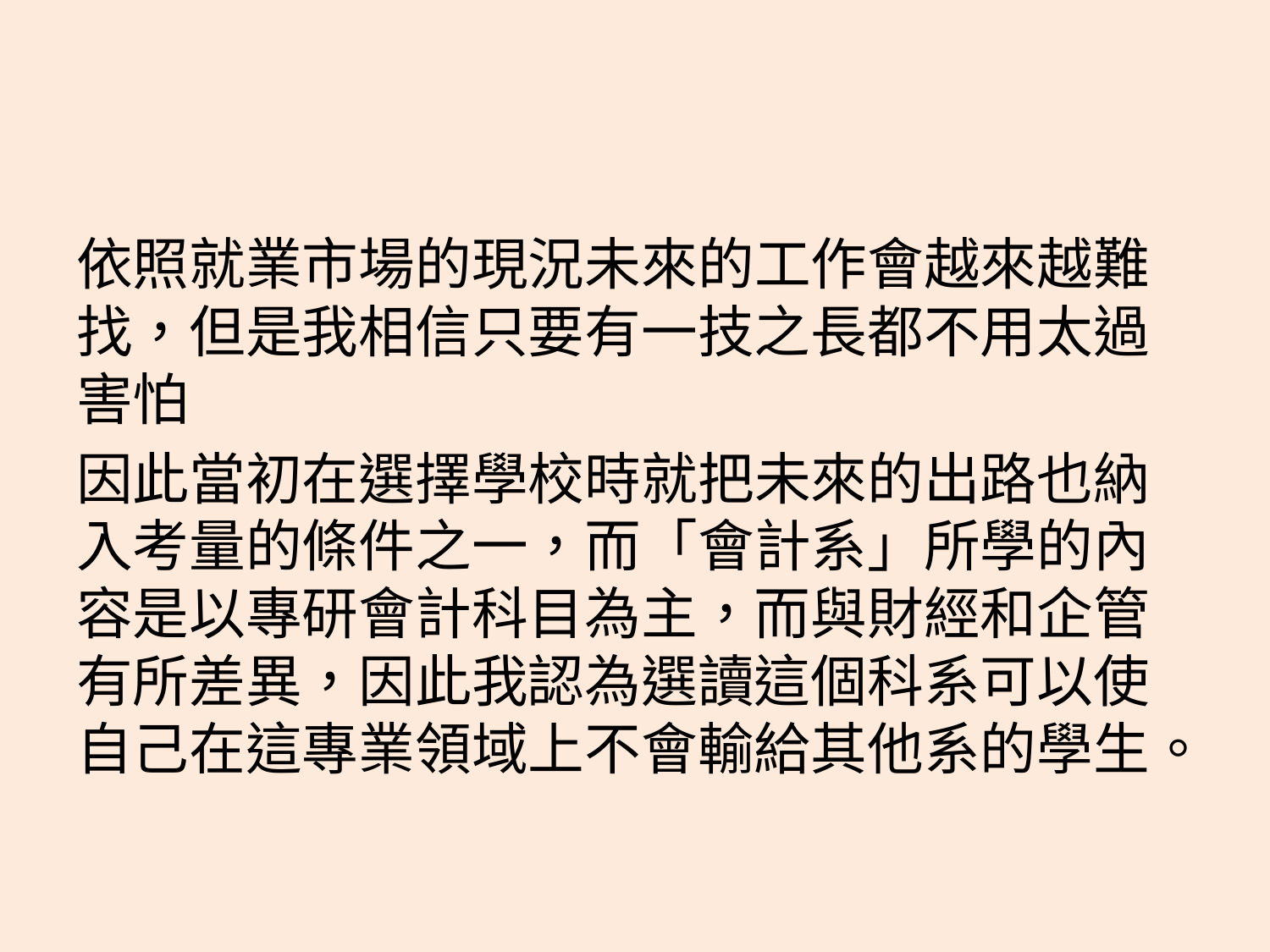

#
依照就業市場的現況未來的工作會越來越難找，但是我相信只要有一技之長都不用太過害怕
因此當初在選擇學校時就把未來的出路也納入考量的條件之一，而「會計系」所學的內容是以專研會計科目為主，而與財經和企管有所差異，因此我認為選讀這個科系可以使自己在這專業領域上不會輸給其他系的學生。